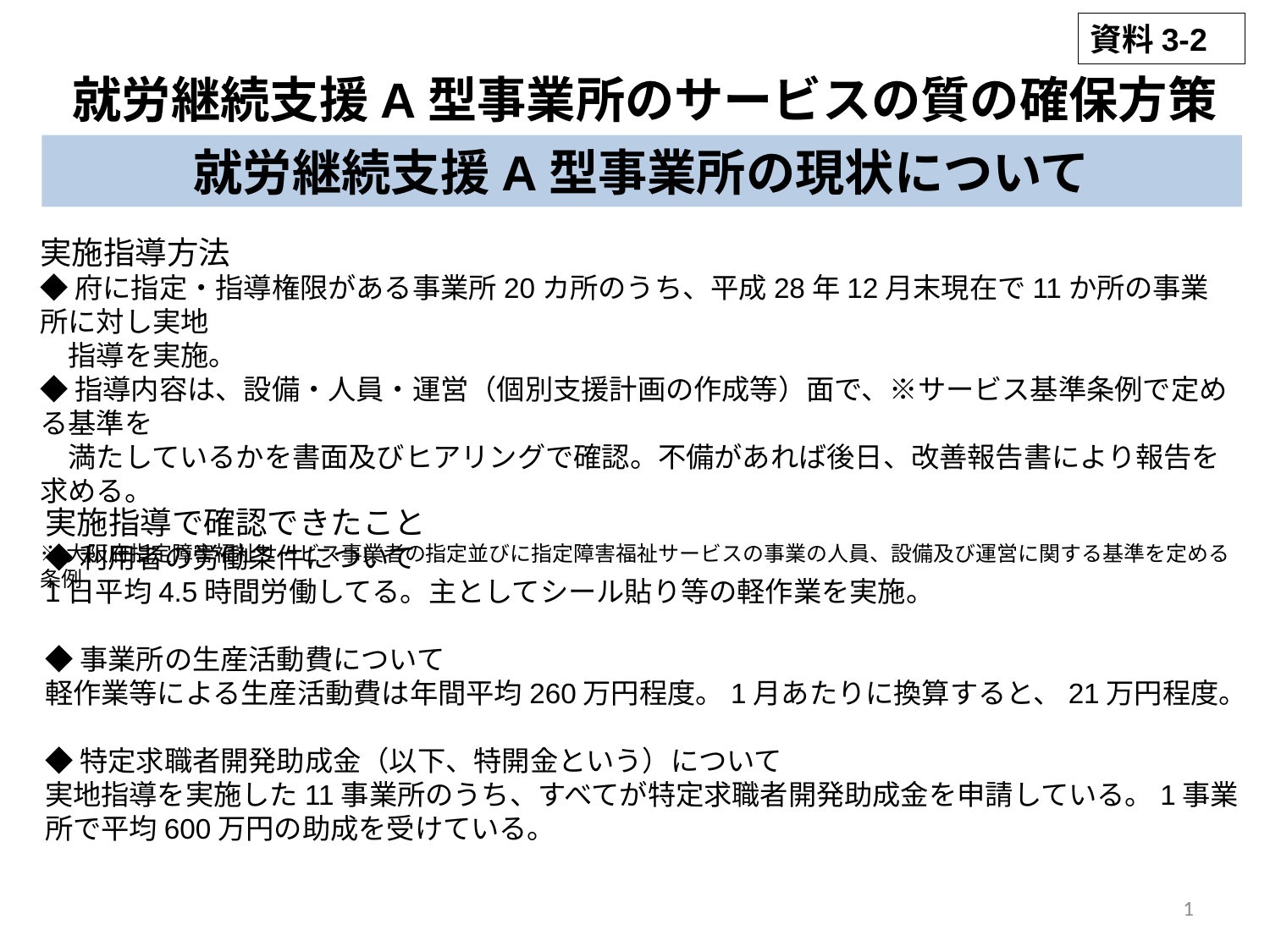

資料3-2
就労継続支援A型事業所のサービスの質の確保方策
就労継続支援A型事業所の現状について
実施指導方法
◆府に指定・指導権限がある事業所20カ所のうち、平成28年12月末現在で11か所の事業所に対し実地
　指導を実施。
◆指導内容は、設備・人員・運営（個別支援計画の作成等）面で、※サービス基準条例で定める基準を
　満たしているかを書面及びヒアリングで確認。不備があれば後日、改善報告書により報告を求める。

※大阪府指定障害福祉サービス事業者の指定並びに指定障害福祉サービスの事業の人員、設備及び運営に関する基準を定める条例
実施指導で確認できたこと
◆利用者の労働条件について
1日平均4.5時間労働してる。主としてシール貼り等の軽作業を実施。

◆事業所の生産活動費について
軽作業等による生産活動費は年間平均260万円程度。1月あたりに換算すると、21万円程度。

◆特定求職者開発助成金（以下、特開金という）について
実地指導を実施した11事業所のうち、すべてが特定求職者開発助成金を申請している。1事業所で平均600万円の助成を受けている。

1